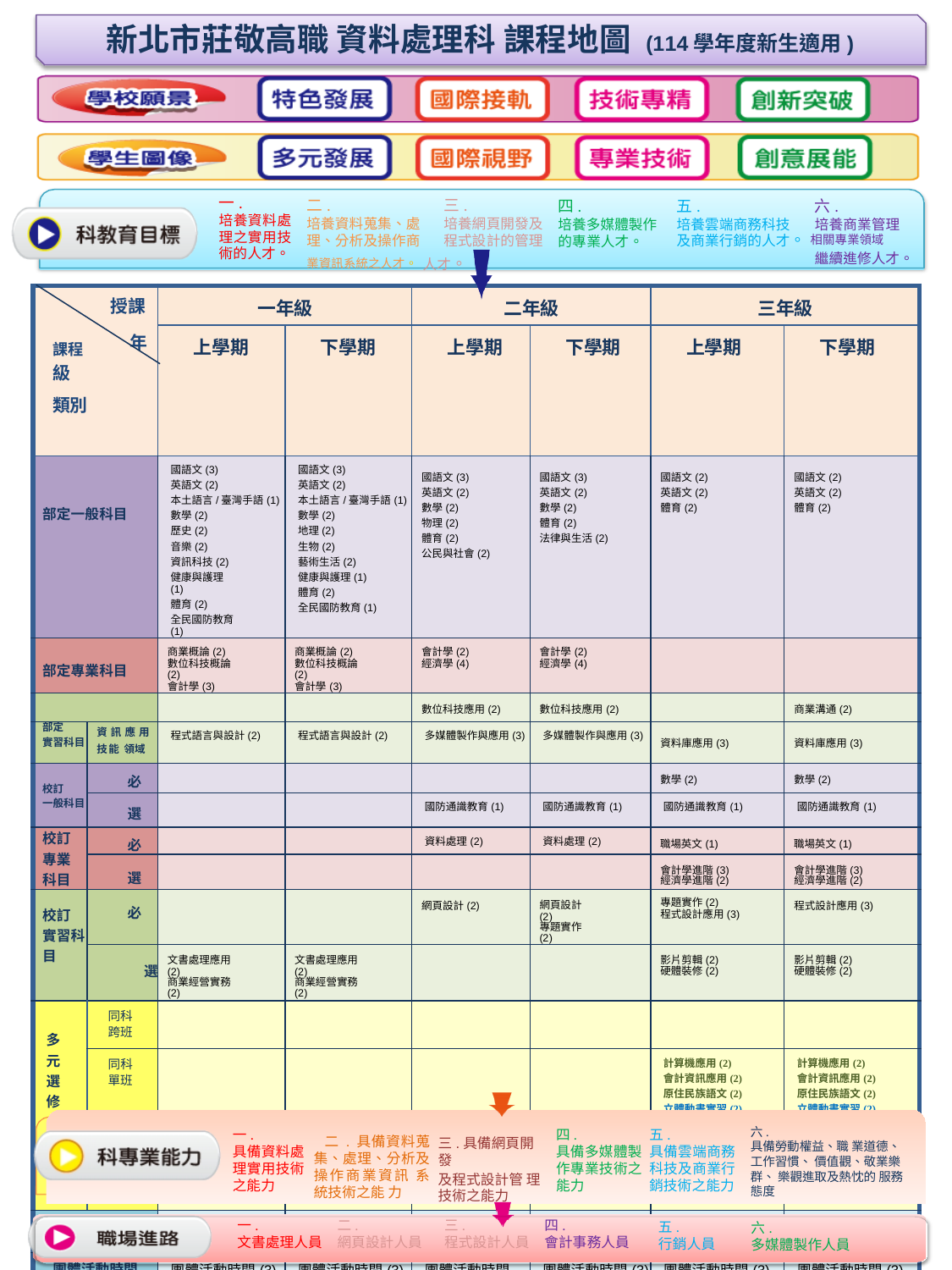

新北市莊敬高職 資料處理科 課程地圖 (114學年度新生適用)

一.
培養資料處 理之實用技 術的人才。
二.
培養資料蒐集、處 理、分析及操作商
三.
培養網頁開發及 程式設計的管理
四.
培養多媒體製作 的專業人才。
五.
培養雲端商務科技
六.
培養商業管理

及商業行銷的人才。 相關專業領域
繼續進修人才。

業資訊系統之人才。 人才。

| 授課 課程 年級 類別 |  | 一年級 |  | 二年級 |  | 三年級 |  |
| --- | --- | --- | --- | --- | --- | --- | --- |
|  |  | 上學期 | 下學期 | 上學期 | 下學期 | 上學期 | 下學期 |
| 部定一般科目 |  | 國語文(3) 英語文(2) 本土語言/臺灣手語(1) 數學(2) 歷史(2) 音樂(2) 資訊科技(2) 健康與護理(1) 體育(2) 全民國防教育(1) | 國語文(3) 英語文(2) 本土語言/臺灣手語(1) 數學(2) 地理(2) 生物(2) 藝術生活(2) 健康與護理(1) 體育(2) 全民國防教育(1) | 國語文(3) 英語文(2) 數學(2) 物理(2) 體育(2) 公民與社會(2) | 國語文(3) 英語文(2) 數學(2) 體育(2) 法律與生活(2) | 國語文(2) 英語文(2) 體育(2) | 國語文(2) 英語文(2) 體育(2) |
| 部定專業科目 |  | 商業概論(2) 數位科技概論(2) 會計學(3) | 商業概論(2) 數位科技概論(2) 會計學(3) | 會計學(2) 經濟學(4) | 會計學(2) 經濟學(4) |  |  |
|  |  |  |  | 數位科技應用(2) | 數位科技應用(2) |  | 商業溝通(2) |
| 部定 實習科目 | 資訊應用 技能 領域 | 程式語言與設計(2) | 程式語言與設計(2) | 多媒體製作與應用(3) | 多媒體製作與應用(3) | 資料庫應用(3) | 資料庫應用(3) |
| 校訂 一般科目 | 必 |  |  |  |  | 數學(2) | 數學(2) |
|  | 選 |  |  | 國防通識教育(1) | 國防通識教育(1) | 國防通識教育(1) | 國防通識教育(1) |
| 校訂 專業 科目 | 必 |  |  | 資料處理(2) | 資料處理(2) | 職場英文(1) | 職場英文(1) |
|  | 選 |  |  |  |  | 會計學進階(3) 經濟學進階(2) | 會計學進階(3) 經濟學進階(2) |
| 校訂 實習科目 | 必 |  |  | 網頁設計(2) | 網頁設計(2) 專題實作(2) | 專題實作(2) 程式設計應用(3) | 程式設計應用(3) |
|  | 選 | 文書處理應用(2) 商業經營實務(2) | 文書處理應用(2) 商業經營實務(2) |  |  | 影片剪輯(2) 硬體裝修(2) | 影片剪輯(2) 硬體裝修(2) |
| 多 元 選 修 | 同科跨班 |  |  |  |  |  |  |
|  | 同科單班 |  |  |  |  | 計算機應用(2) 會計資訊應用(2) 原住民族語文(2) 立體動畫實習(2) 電腦繪圖(2) | 計算機應用(2) 會計資訊應用(2) 原住民族語文(2) 立體動畫實習(2) 電腦繪圖(2) |
|  | 同校跨群 |  |  | 物聯網智慧應用(2) 動畫遊戲設計(2) | 物聯網智慧應用(2) 動畫遊戲設計(2) | 電腦輔助平面設計實習(2) 機器人控制應用(2) | 電腦輔助平面設計實習(2) 機器人控制應用(2) |
| 彈性學習時間 |  | 彈性學習時間(1) | 彈性學習時間(1) | 彈性學習時間(1) | 彈性學習時間(1) | 彈性學習時間(0) | 彈性學習時間(0) |
| 團體活動時間 |  | 團體活動時間(3) | 團體活動時間(3) | 團體活動時間(3) | 團體活動時間(3) | 團體活動時間(3) | 團體活動時間(3) |

六.
具備勞動權益、職 業道德、工作習慣、 價值觀、敬業樂群、 樂觀進取及熱忱的 服務態度

一.
具備資料處 理實用技術 之能力
五.
具備雲端商務 科技及商業行 銷技術之能力
四.
具備多媒體製 作專業技術之 能力
 二.具備資料蒐集、處理、分析及 操作商業資訊 系統技術之能 力
三.具備網頁開發
及程式設計管 理技術之能力

一.
文書處理人員
二.
網頁設計人員
三.
程式設計人員
四.
會計事務人員
五.
行銷人員
六.
多媒體製作人員